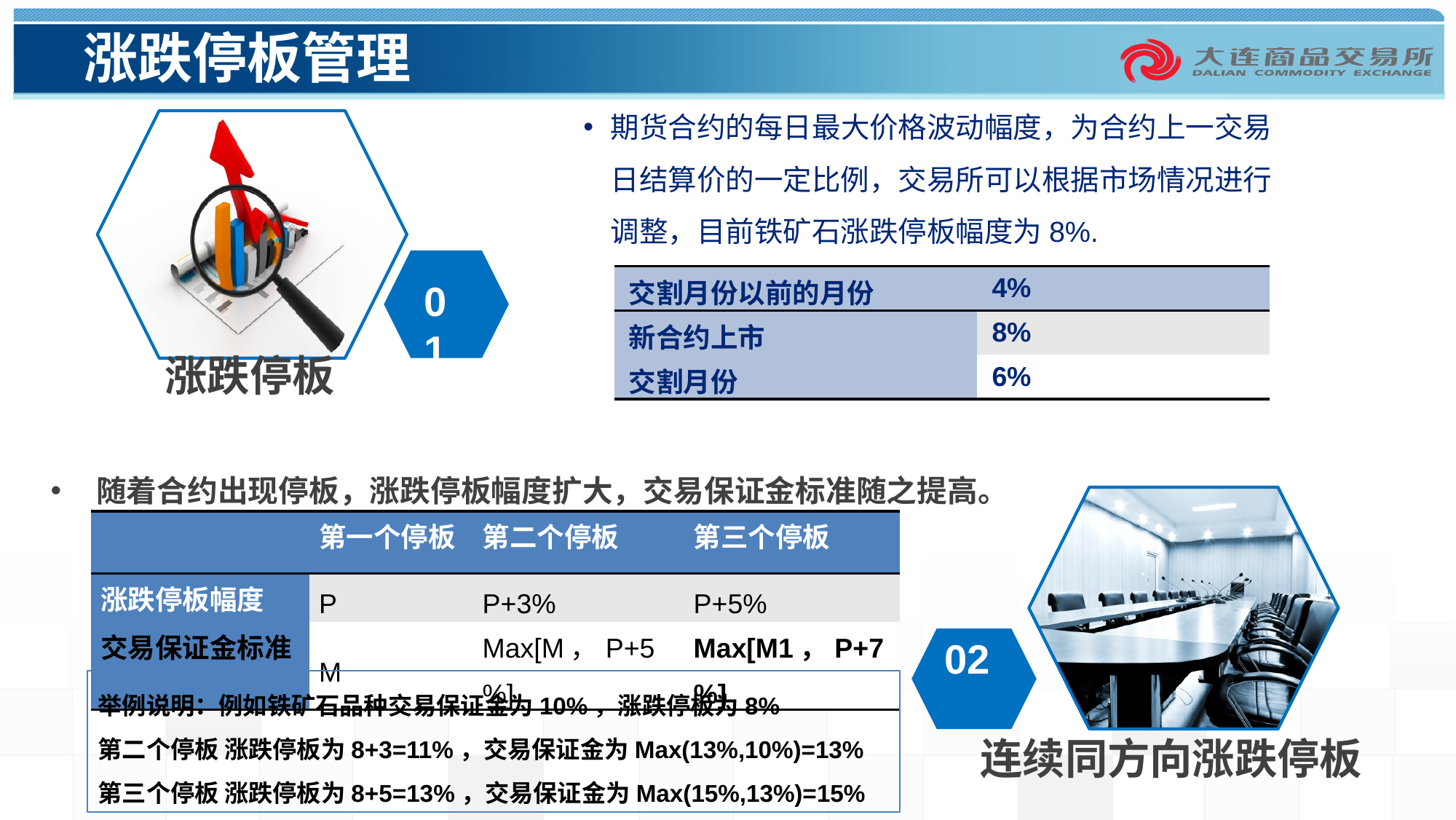

# 涨跌停板管理
期货合约的每日最大价格波动幅度，为合约上一交易日结算价的一定比例，交易所可以根据市场情况进行调整，目前铁矿石涨跌停板幅度为8%.

| 交割月份以前的月份 | 4% |
| --- | --- |
| 新合约上市 | 8% |
| 交割月份 | 6% |
01
涨跌停板
随着合约出现停板，涨跌停板幅度扩大，交易保证金标准随之提高。

|  | 第一个停板 | 第二个停板 | 第三个停板 |
| --- | --- | --- | --- |
| 涨跌停板幅度 | P | P+3% | P+5% |
| 交易保证金标准 | M | Max[M，P+5%] | Max[M1，P+7%] |
02

举例说明：例如铁矿石品种交易保证金为10%，涨跌停板为8%
第二个停板 涨跌停板为8+3=11%，交易保证金为Max(13%,10%)=13%
第三个停板 涨跌停板为8+5=13%，交易保证金为Max(15%,13%)=15%
连续同方向涨跌停板